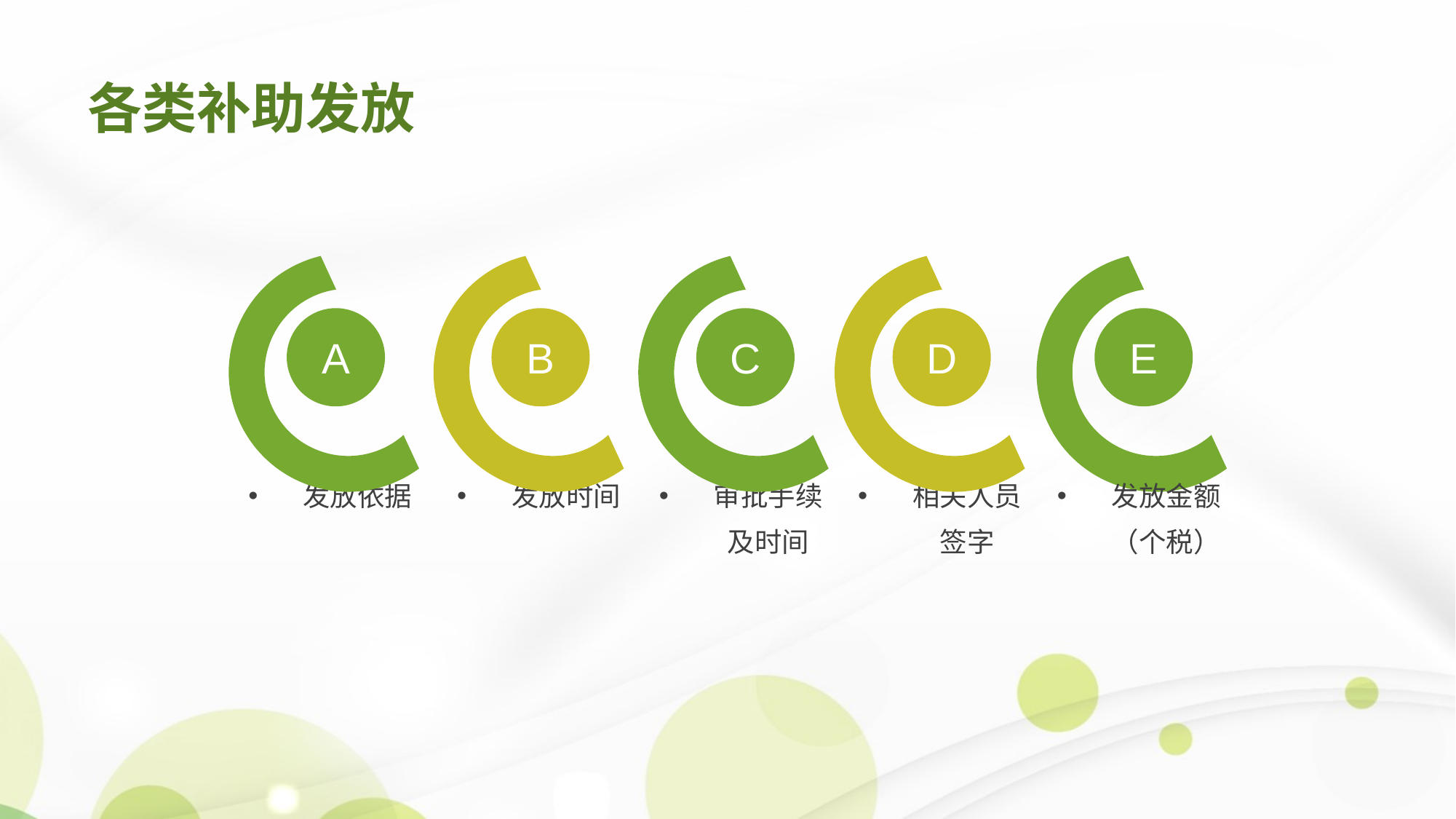

各类补助发放

A
B
C
D
E
发放依据
发放时间
相关人员签字
审批手续及时间
发放金额（个税）